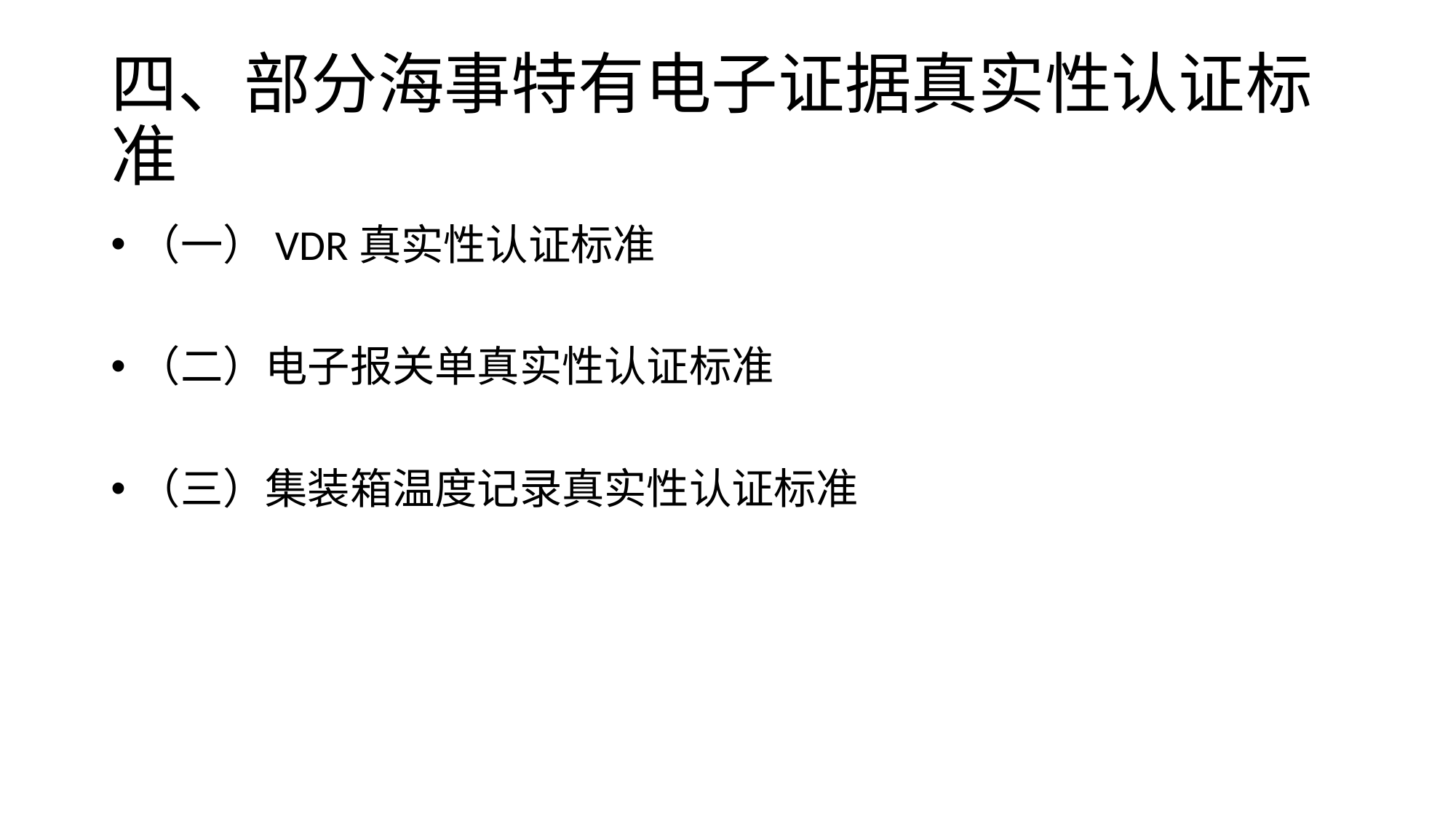

# 四、部分海事特有电子证据真实性认证标准
（一）VDR真实性认证标准

（二）电子报关单真实性认证标准

（三）集装箱温度记录真实性认证标准